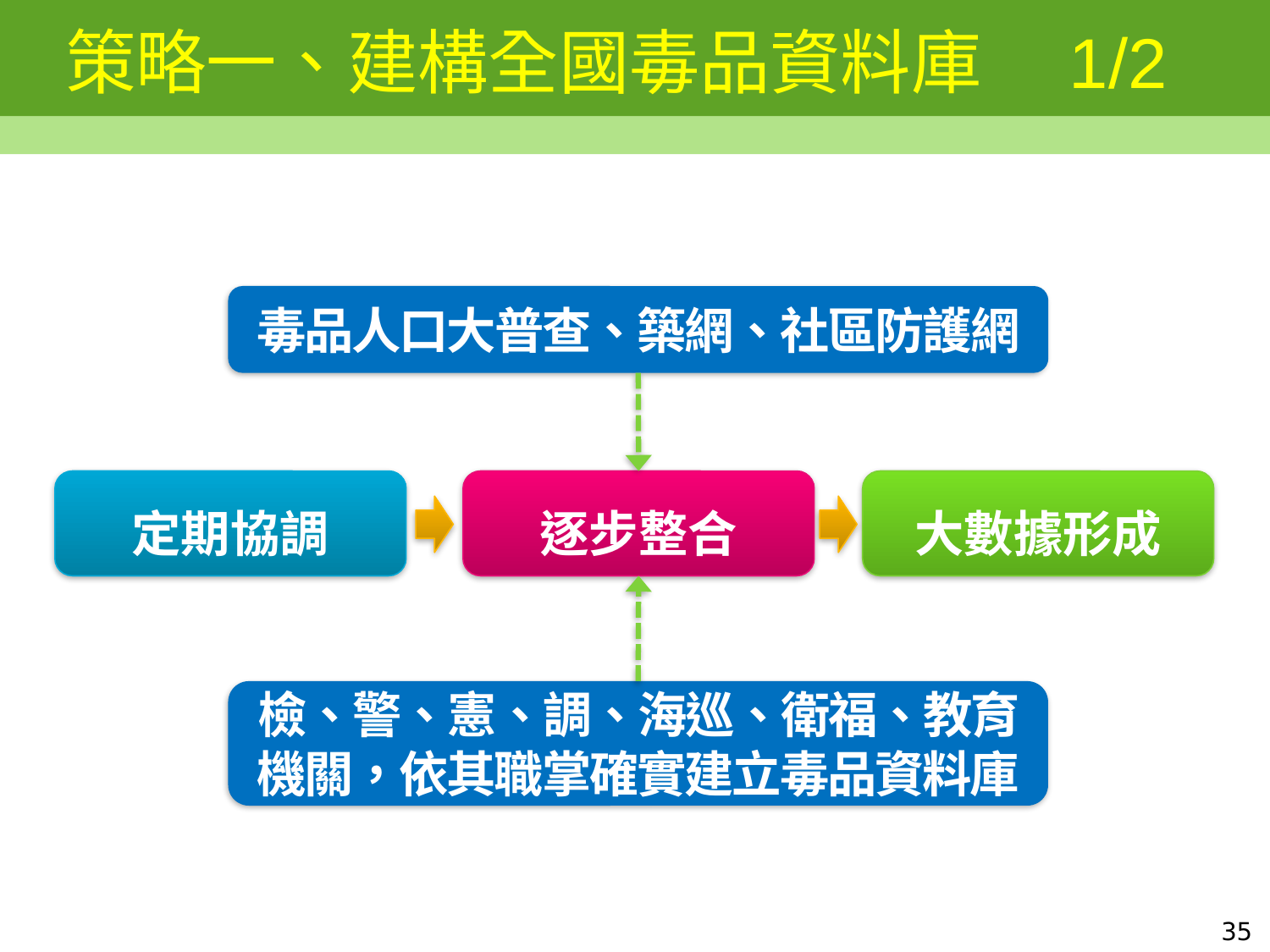

# 策略一、建構全國毒品資料庫　1/2
毒品人口大普查、築網、社區防護網
定期協調
逐步整合
大數據形成

檢、警、憲、調、海巡、衛福、教育機關，依其職掌確實建立毒品資料庫
35